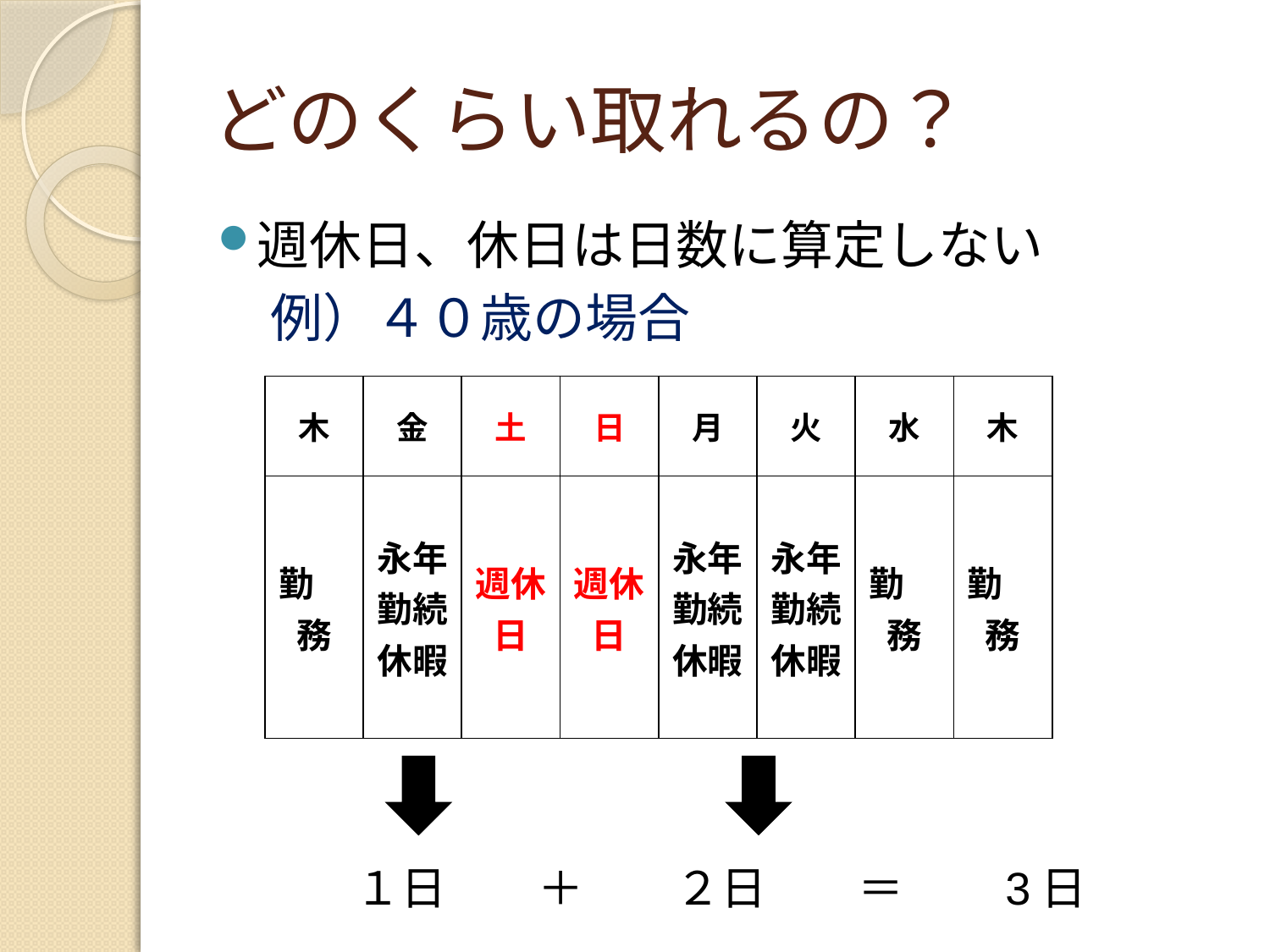

# どのくらい取れるの？
週休日、休日は日数に算定しない
　例）４０歳の場合

　　　１日　　＋　　２日　　＝　　3日
| 木 | 金 | 土 | 日 | 月 | 火 | 水 | 木 |
| --- | --- | --- | --- | --- | --- | --- | --- |
| 勤　務 | 永年勤続休暇 | 週休日 | 週休日 | 永年勤続休暇 | 永年勤続休暇 | 勤　務 | 勤　務 |